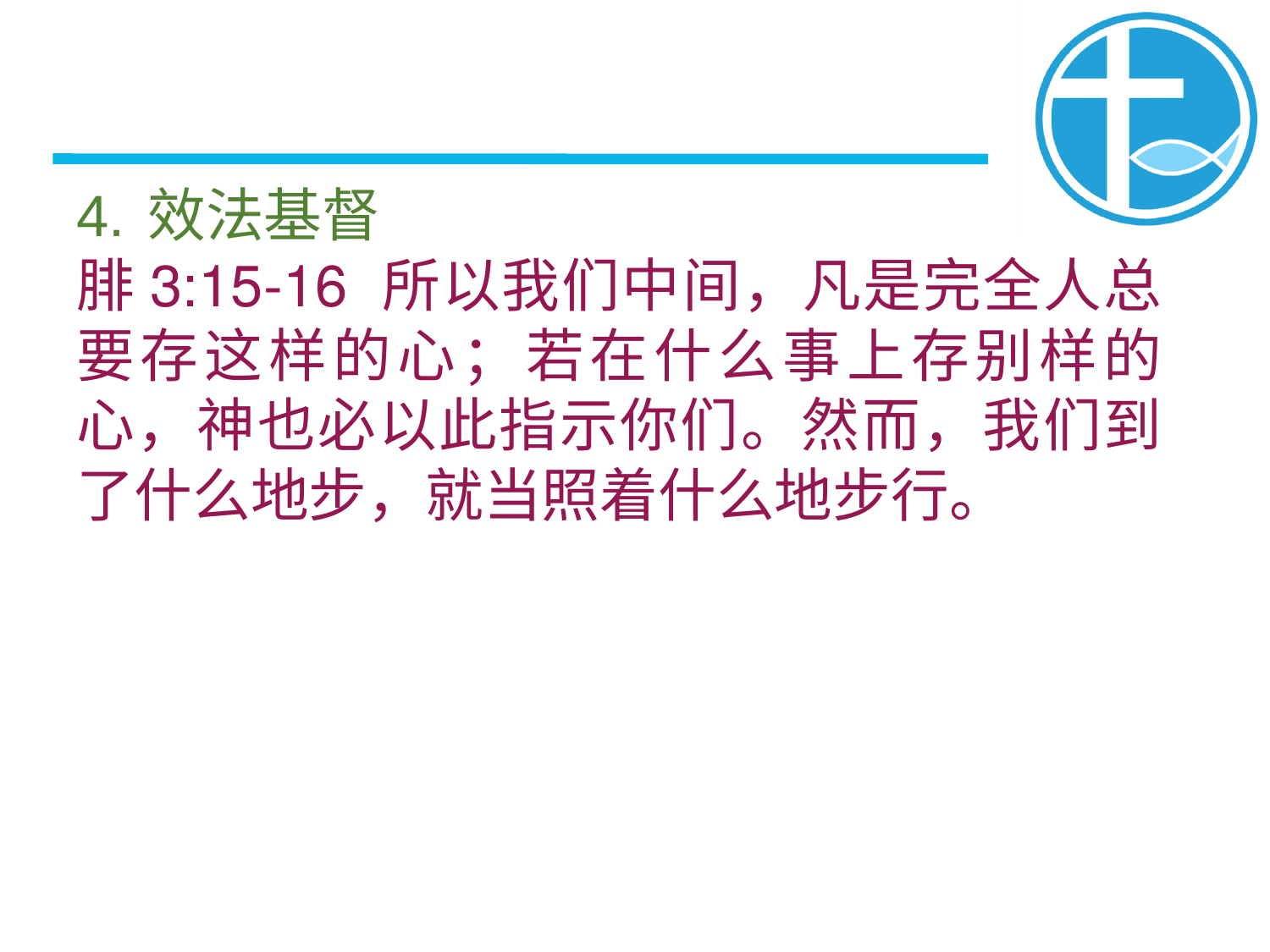

效法基督
腓3:15-16 所以我们中间，凡是完全人总要存这样的心；若在什么事上存别样的心，神也必以此指示你们。然而，我们到了什么地步，就当照着什么地步行。